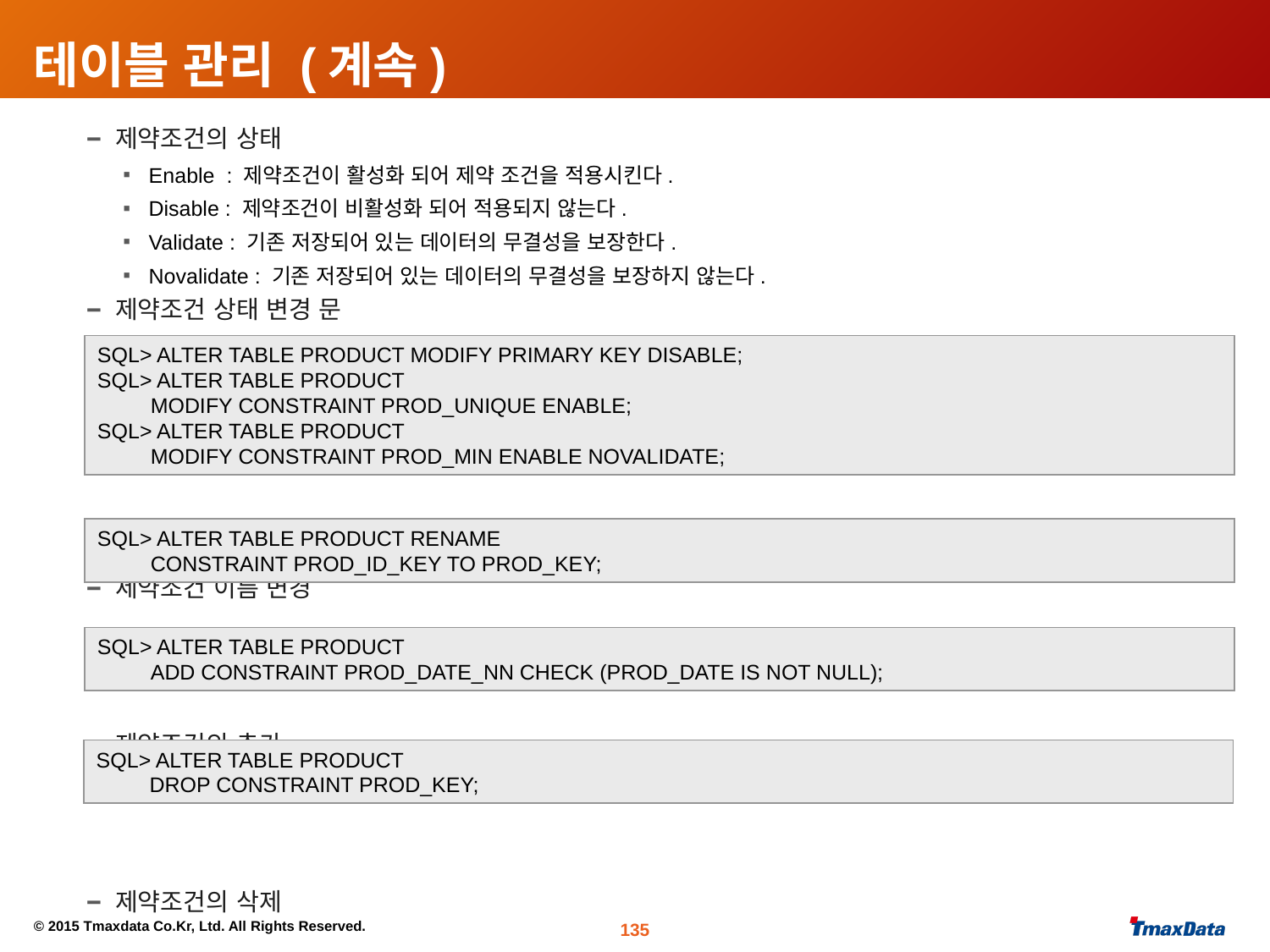

# 테이블 관리 (계속)
 제약조건의 상태
Enable  : 제약조건이 활성화 되어 제약 조건을 적용시킨다.
Disable : 제약조건이 비활성화 되어 적용되지 않는다.
Validate : 기존 저장되어 있는 데이터의 무결성을 보장한다.
Novalidate : 기존 저장되어 있는 데이터의 무결성을 보장하지 않는다.
 제약조건 상태 변경 문

 제약조건 이름 변경

 제약조건의 추가

 제약조건의 삭제
SQL> ALTER TABLE PRODUCT MODIFY PRIMARY KEY DISABLE;
SQL> ALTER TABLE PRODUCT
         MODIFY CONSTRAINT PROD_UNIQUE ENABLE;
SQL> ALTER TABLE PRODUCT
         MODIFY CONSTRAINT PROD_MIN ENABLE NOVALIDATE;
SQL> ALTER TABLE PRODUCT RENAME
         CONSTRAINT PROD_ID_KEY TO PROD_KEY;
SQL> ALTER TABLE PRODUCT
         ADD CONSTRAINT PROD_DATE_NN CHECK (PROD_DATE IS NOT NULL);
SQL> ALTER TABLE PRODUCT
         DROP CONSTRAINT PROD_KEY;